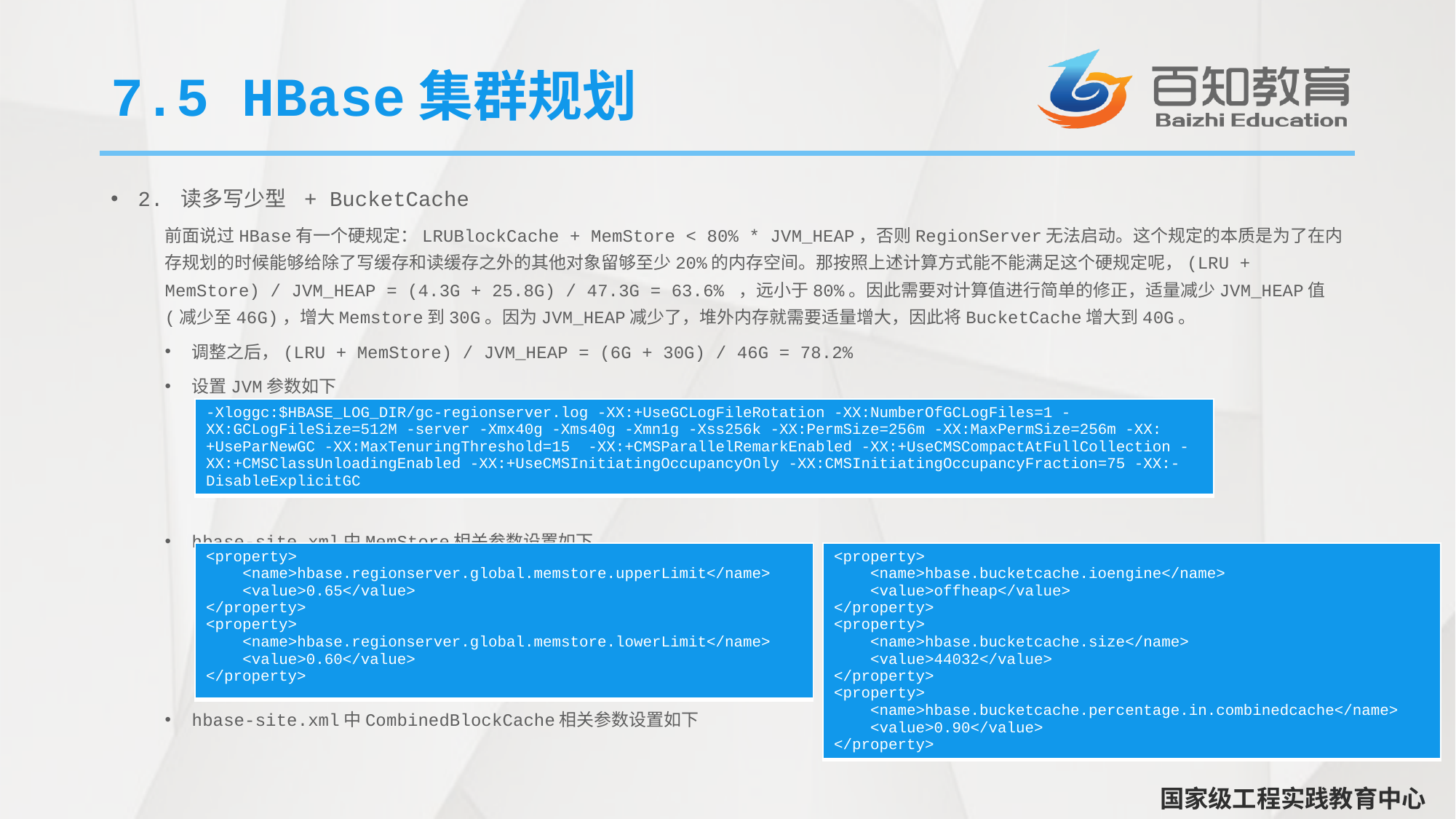

# 7.5 HBase集群规划
2. 读多写少型 + BucketCache
前面说过HBase有一个硬规定：LRUBlockCache + MemStore < 80% * JVM_HEAP，否则RegionServer无法启动。这个规定的本质是为了在内存规划的时候能够给除了写缓存和读缓存之外的其他对象留够至少20%的内存空间。那按照上述计算方式能不能满足这个硬规定呢，(LRU + MemStore) / JVM_HEAP = (4.3G + 25.8G) / 47.3G = 63.6% ，远小于80%。因此需要对计算值进行简单的修正，适量减少JVM_HEAP值(减少至46G)，增大Memstore到30G。因为JVM_HEAP减少了，堆外内存就需要适量增大，因此将BucketCache增大到40G。
调整之后，(LRU + MemStore) / JVM_HEAP = (6G + 30G) / 46G = 78.2%
设置JVM参数如下

hbase-site.xml中MemStore相关参数设置如下

hbase-site.xml中CombinedBlockCache相关参数设置如下

| -Xloggc:$HBASE\_LOG\_DIR/gc-regionserver.log -XX:+UseGCLogFileRotation -XX:NumberOfGCLogFiles=1 -XX:GCLogFileSize=512M -server -Xmx40g -Xms40g -Xmn1g -Xss256k -XX:PermSize=256m -XX:MaxPermSize=256m -XX:+UseParNewGC -XX:MaxTenuringThreshold=15 -XX:+CMSParallelRemarkEnabled -XX:+UseCMSCompactAtFullCollection -XX:+CMSClassUnloadingEnabled -XX:+UseCMSInitiatingOccupancyOnly -XX:CMSInitiatingOccupancyFraction=75 -XX:-DisableExplicitGC |
| --- |
| <property> <name>hbase.regionserver.global.memstore.upperLimit</name> <value>0.65</value> </property> <property> <name>hbase.regionserver.global.memstore.lowerLimit</name> <value>0.60</value> </property> |
| --- |
| <property> <name>hbase.bucketcache.ioengine</name> <value>offheap</value> </property> <property> <name>hbase.bucketcache.size</name> <value>44032</value> </property> <property> <name>hbase.bucketcache.percentage.in.combinedcache</name> <value>0.90</value> </property> |
| --- |